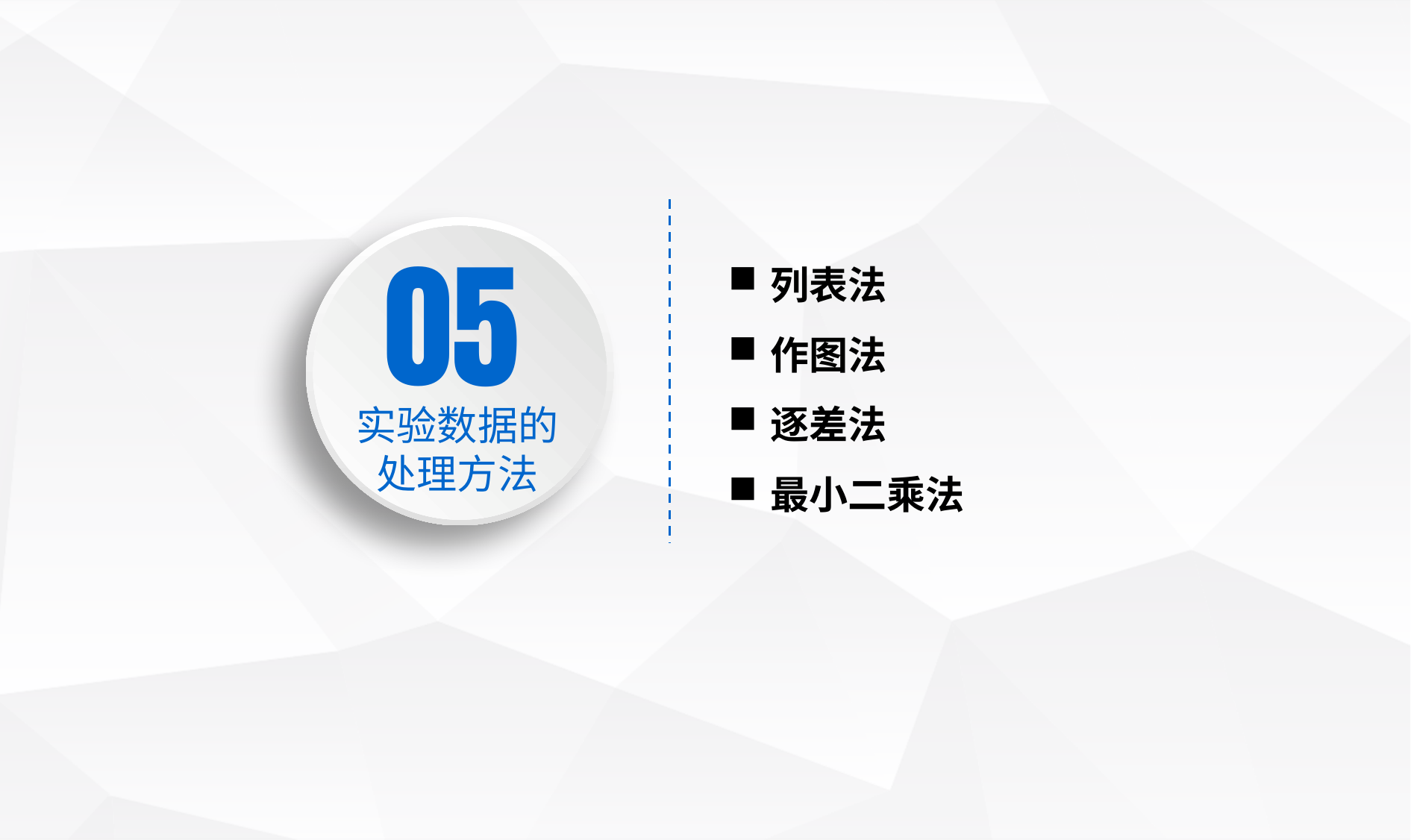

列表法
作图法
逐差法
最小二乘法

05
实验数据的
处理方法